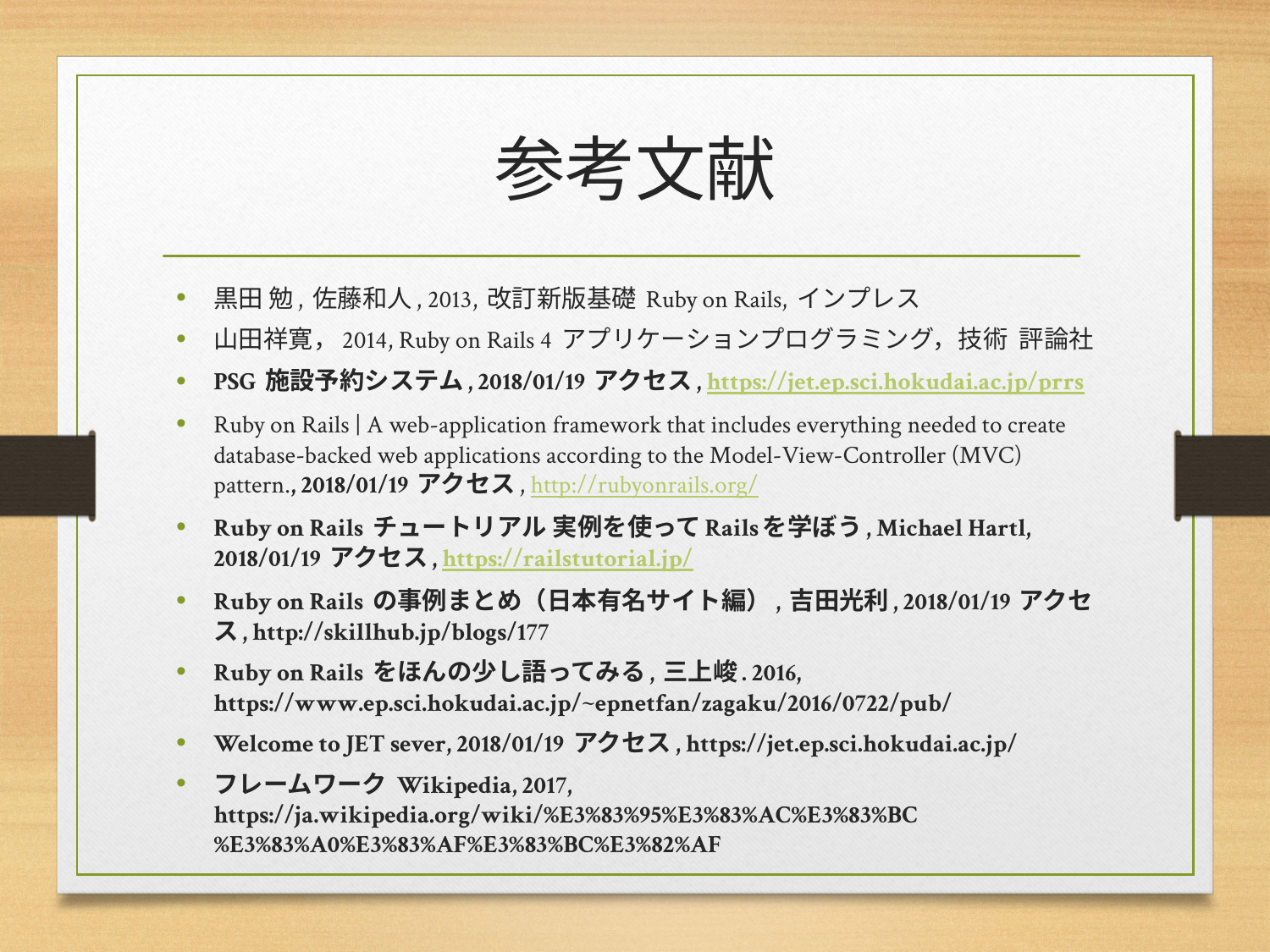

# 参考文献
黒田 勉, 佐藤和人, 2013, 改訂新版基礎 Ruby on Rails, インプレス
山田祥寛，2014, Ruby on Rails 4 アプリケーションプログラミング，技術  評論社
PSG 施設予約システム, 2018/01/19 アクセス, https://jet.ep.sci.hokudai.ac.jp/prrs
Ruby on Rails | A web-application framework that includes everything needed to create database-backed web applications according to the Model-View-Controller (MVC) pattern., 2018/01/19 アクセス, http://rubyonrails.org/
Ruby on Rails チュートリアル 実例を使ってRailsを学ぼう, Michael Hartl, 2018/01/19 アクセス, https://railstutorial.jp/
Ruby on Rails の事例まとめ（日本有名サイト編）, 吉田光利, 2018/01/19 アクセス, http://skillhub.jp/blogs/177
Ruby on Rails をほんの少し語ってみる, 三上峻. 2016, https://www.ep.sci.hokudai.ac.jp/~epnetfan/zagaku/2016/0722/pub/
Welcome to JET sever, 2018/01/19 アクセス, https://jet.ep.sci.hokudai.ac.jp/
フレームワーク Wikipedia, 2017, https://ja.wikipedia.org/wiki/%E3%83%95%E3%83%AC%E3%83%BC%E3%83%A0%E3%83%AF%E3%83%BC%E3%82%AF